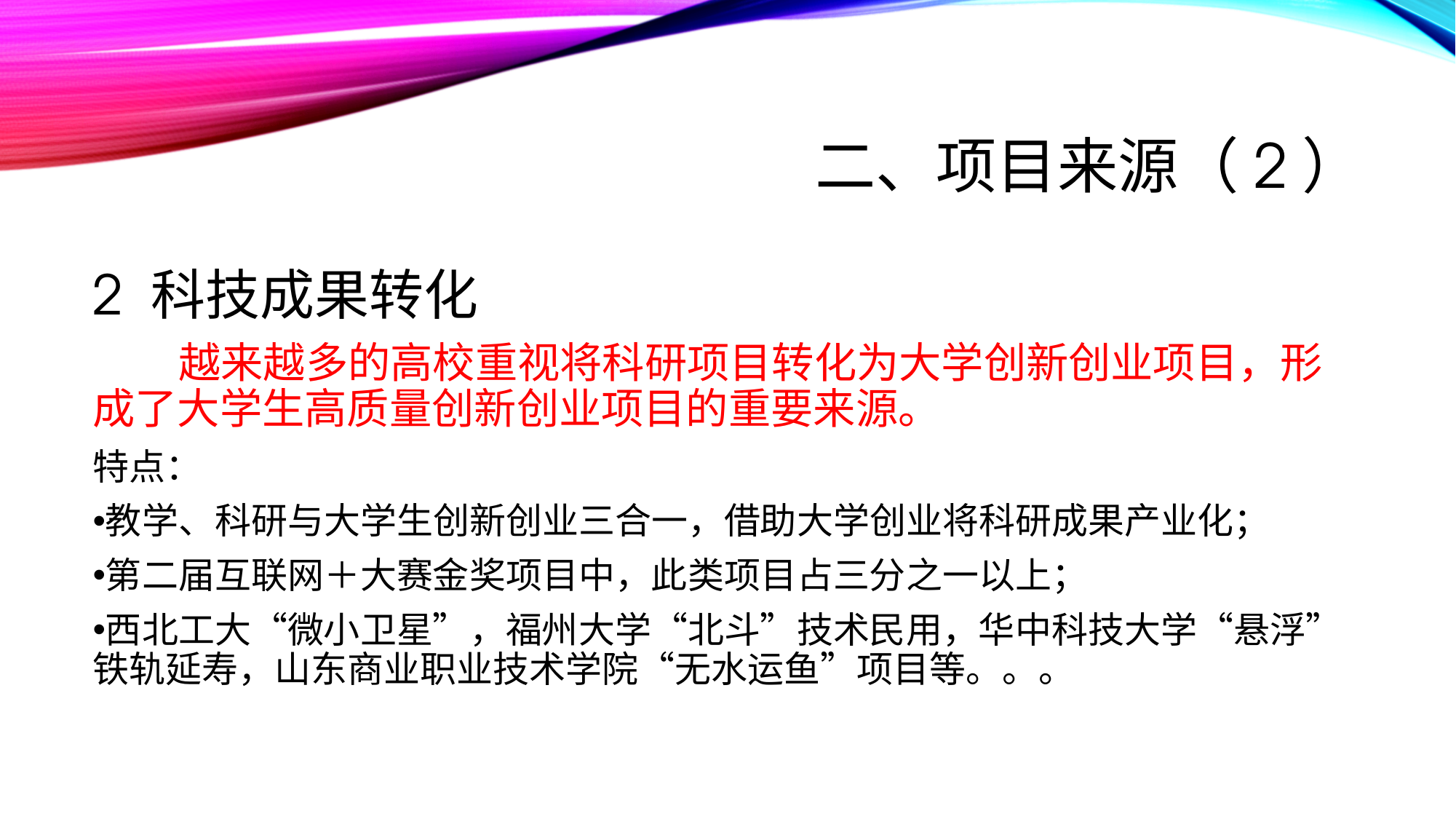

# 二、项目来源（2）
2 科技成果转化
        越来越多的高校重视将科研项目转化为大学创新创业项目，形成了大学生高质量创新创业项目的重要来源。
特点：
教学、科研与大学生创新创业三合一，借助大学创业将科研成果产业化；
第二届互联网＋大赛金奖项目中，此类项目占三分之一以上；
西北工大“微小卫星”，福州大学“北斗”技术民用，华中科技大学“悬浮”铁轨延寿，山东商业职业技术学院“无水运鱼”项目等。。。